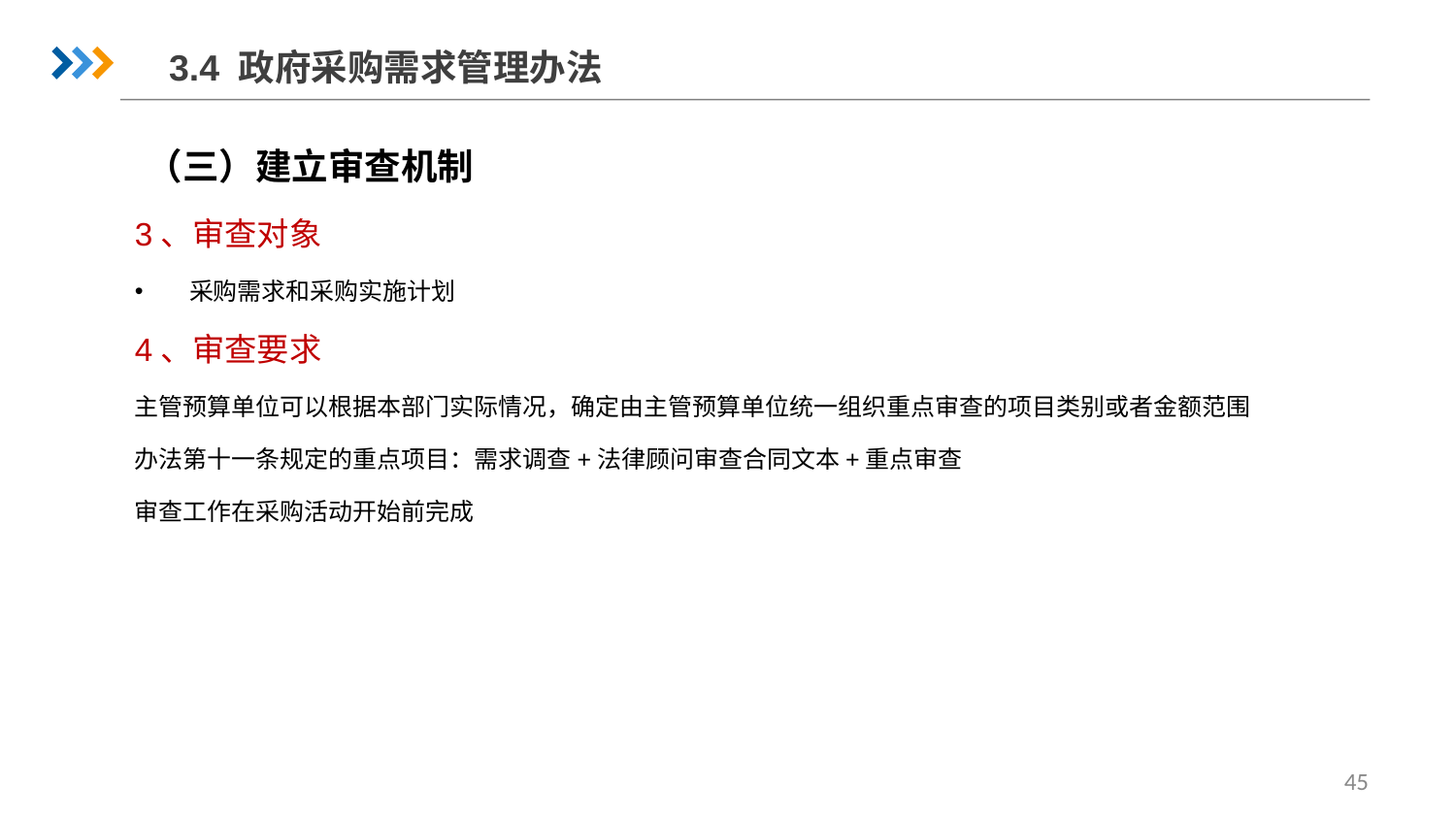

3.4 政府采购需求管理办法

（三）建立审查机制
3、审查对象
采购需求和采购实施计划
4、审查要求
主管预算单位可以根据本部门实际情况，确定由主管预算单位统一组织重点审查的项目类别或者金额范围
办法第十一条规定的重点项目：需求调查+法律顾问审查合同文本+重点审查
审查工作在采购活动开始前完成

45